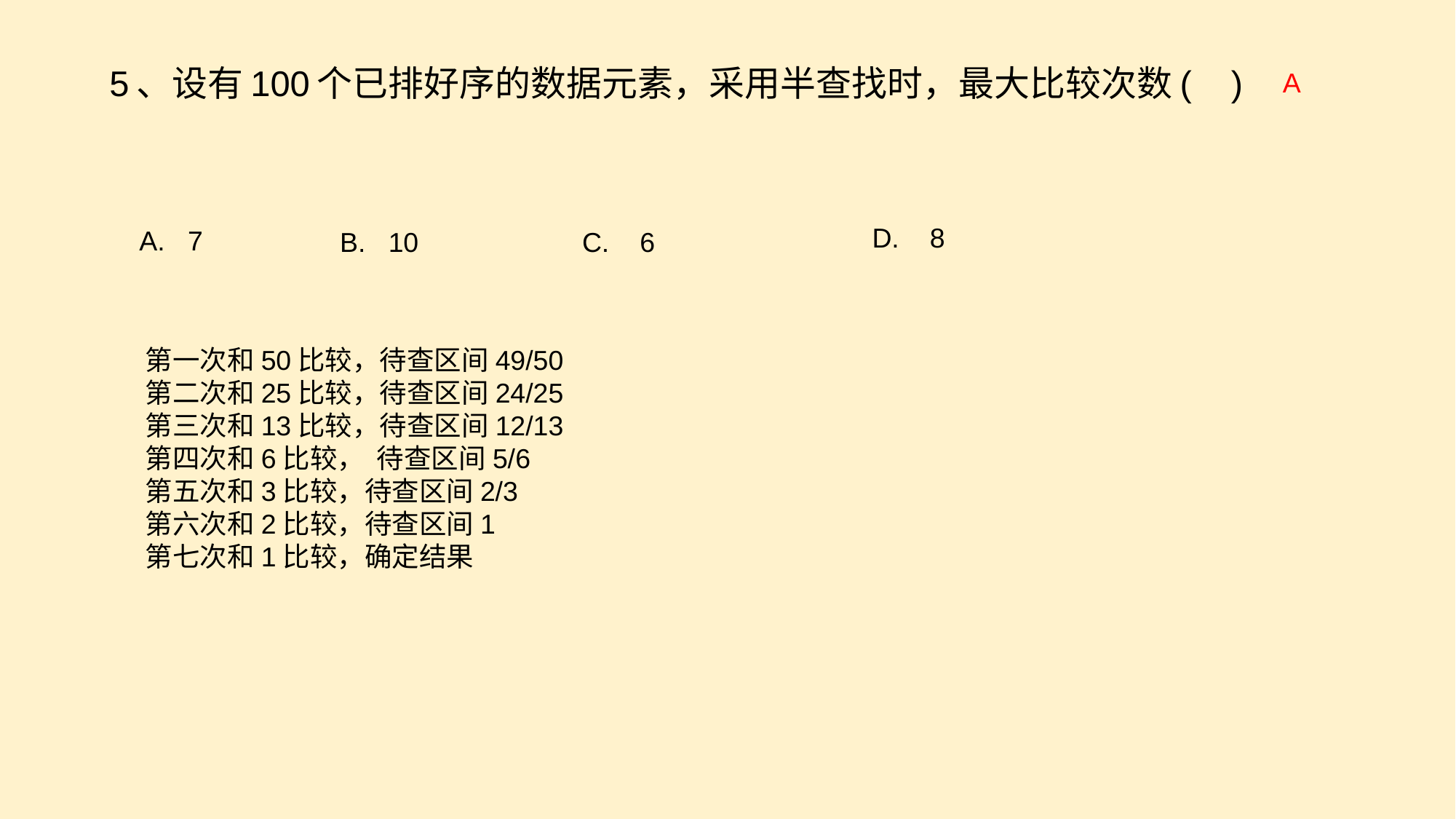

5、设有100个已排好序的数据元素，采用半查找时，最大比较次数(    )
A
D.    8
A.   7
B.   10
C.    6
第一次和50比较，待查区间49/50
第二次和25比较，待查区间24/25
第三次和13比较，待查区间12/13
第四次和6比较，  待查区间5/6
第五次和3比较，待查区间2/3
第六次和2比较，待查区间1
第七次和1比较，确定结果